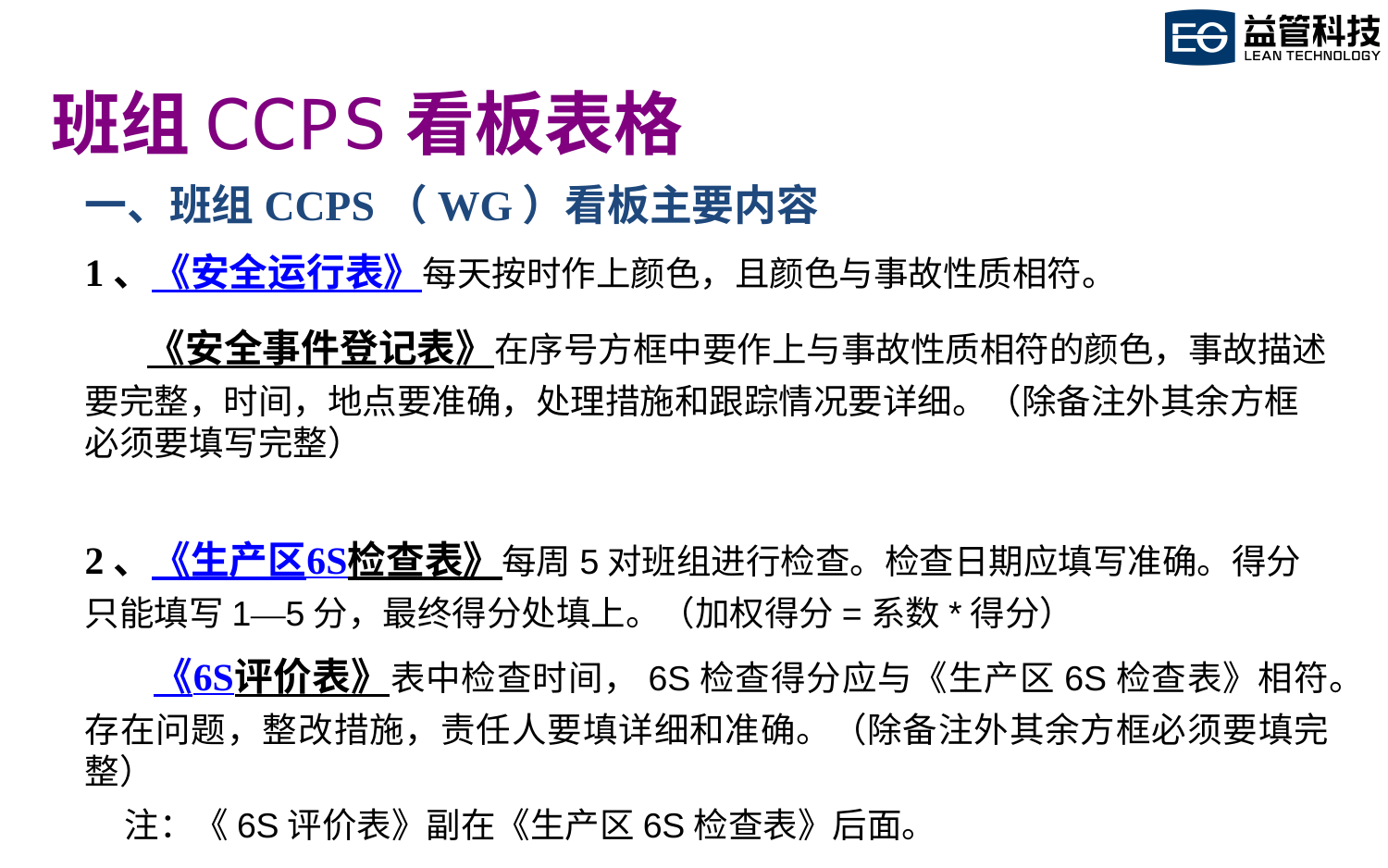

班组CCPS看板表格
一、班组CCPS（WG）看板主要内容
1、《安全运行表》每天按时作上颜色，且颜色与事故性质相符。
      《安全事件登记表》在序号方框中要作上与事故性质相符的颜色，事故描述要完整，时间，地点要准确，处理措施和跟踪情况要详细。（除备注外其余方框必须要填写完整）

2、《生产区6S检查表》每周5对班组进行检查。检查日期应填写准确。得分只能填写1—5分，最终得分处填上。（加权得分=系数*得分）
      《6S评价表》表中检查时间，6S检查得分应与《生产区6S检查表》相符。存在问题，整改措施，责任人要填详细和准确。（除备注外其余方框必须要填完整）
    注：《6S评价表》副在《生产区6S检查表》后面。